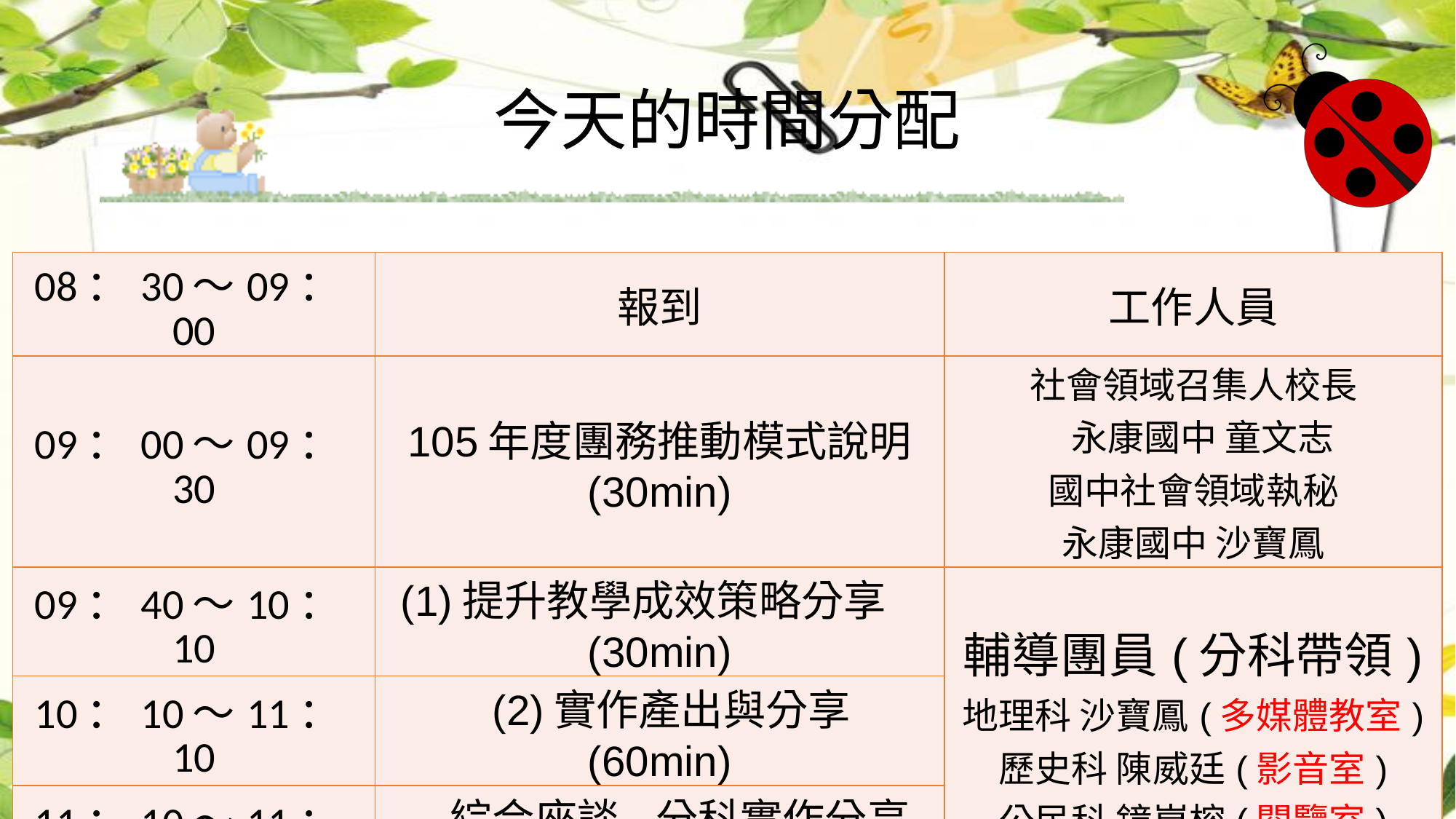

# 今天的時間分配
| 08：30～09：00 | 報到 | 工作人員 |
| --- | --- | --- |
| 09：00～09：30 | 105年度團務推動模式說明 (30min) | 社會領域召集人校長 永康國中 童文志 國中社會領域執秘 永康國中 沙寶鳳 |
| 09：40～10：10 | (1)提升教學成效策略分享 (30min) | 輔導團員(分科帶領) 地理科 沙寶鳳(多媒體教室) 歷史科 陳威廷(影音室) 公民科 鐘崑榕(閱覽室) |
| 10：10～11：10 | (2)實作產出與分享 (60min) |  |
| 11：10～11：30 | 綜合座談-分科實作分享 (30min) |  |
2